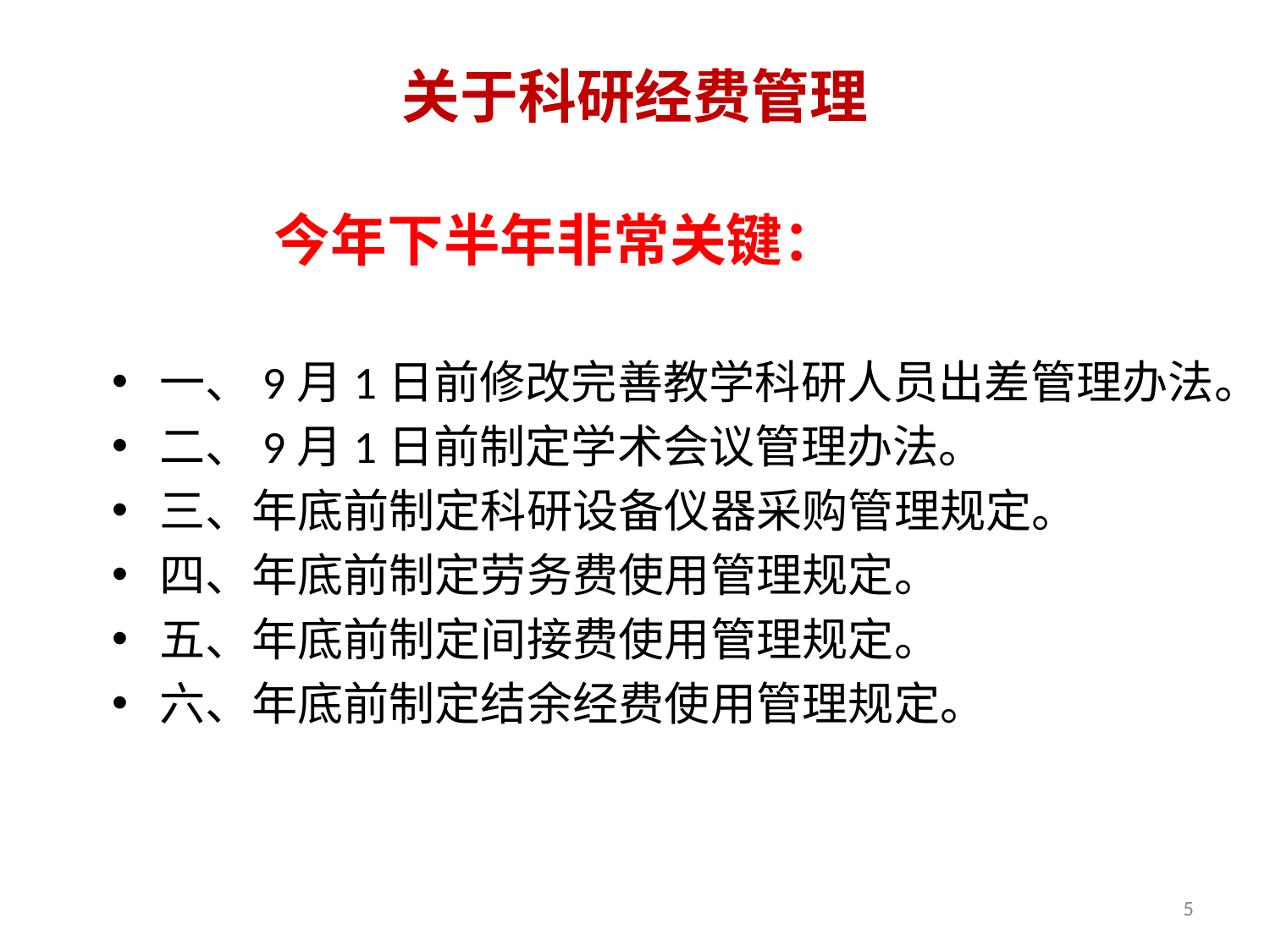

# 关于科研经费管理
今年下半年非常关键：
一、9月1日前修改完善教学科研人员出差管理办法。
二、9月1日前制定学术会议管理办法。
三、年底前制定科研设备仪器采购管理规定。
四、年底前制定劳务费使用管理规定。
五、年底前制定间接费使用管理规定。
六、年底前制定结余经费使用管理规定。
5